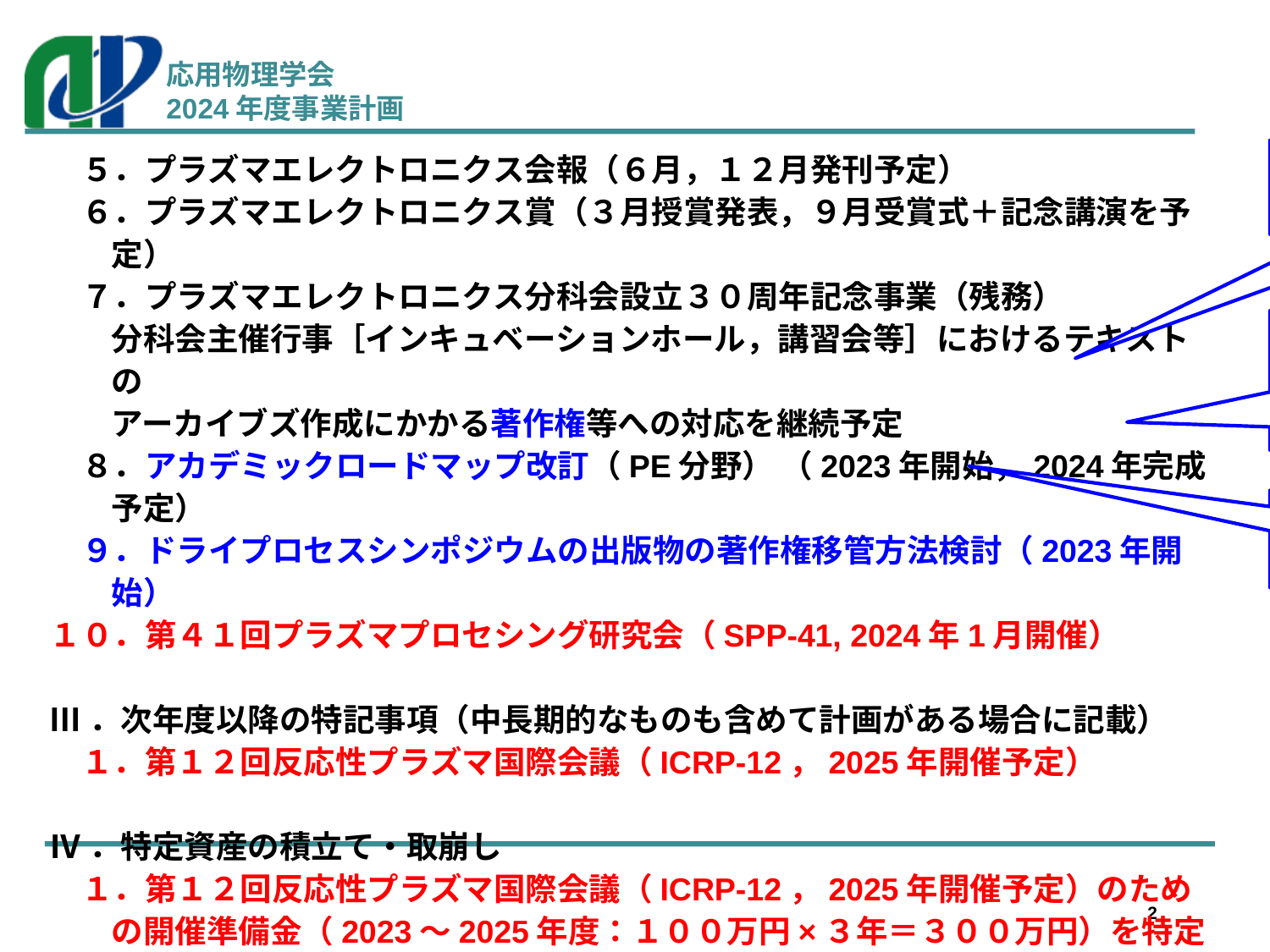

５．プラズマエレクトロニクス会報（６月，１２月発刊予定）
　６．プラズマエレクトロニクス賞（３月授賞発表，９月受賞式＋記念講演を予定）
　７．プラズマエレクトロニクス分科会設立３０周年記念事業（残務）
分科会主催行事［インキュベーションホール，講習会等］におけるテキストの
アーカイブズ作成にかかる著作権等への対応を継続予定
　８．アカデミックロードマップ改訂（PE分野） （2023年開始，2024年完成予定）
　９．ドライプロセスシンポジウムの出版物の著作権移管方法検討（2023年開始）
１０．第４１回プラズマプロセシング研究会（SPP-41, 2024年1月開催）

Ⅲ．次年度以降の特記事項（中長期的なものも含めて計画がある場合に記載）
　１．第１２回反応性プラズマ国際会議（ICRP-12，2025年開催予定）

Ⅳ．特定資産の積立て・取崩し
　１．第１２回反応性プラズマ国際会議（ICRP-12，2025年開催予定）のための開催準備金（2023〜2025年度：１００万円×３年＝３００万円）を特定資産として積立．取崩しは2025年度を予定．
2023年から実働が開始した．2024年に完成する予定である旨を明記した．
DPSがプラエレ傘下に入ることとなった．その際の懸案事項がコレ．プラエレ出版物の場合と同様に，すぐに解決しないかもしれないが，継続的に検討することとした．
2023年の事業計画では，「Ⅲ（次年度以降行事）」にいれいたものを，本年度の行事の項目に移動した．